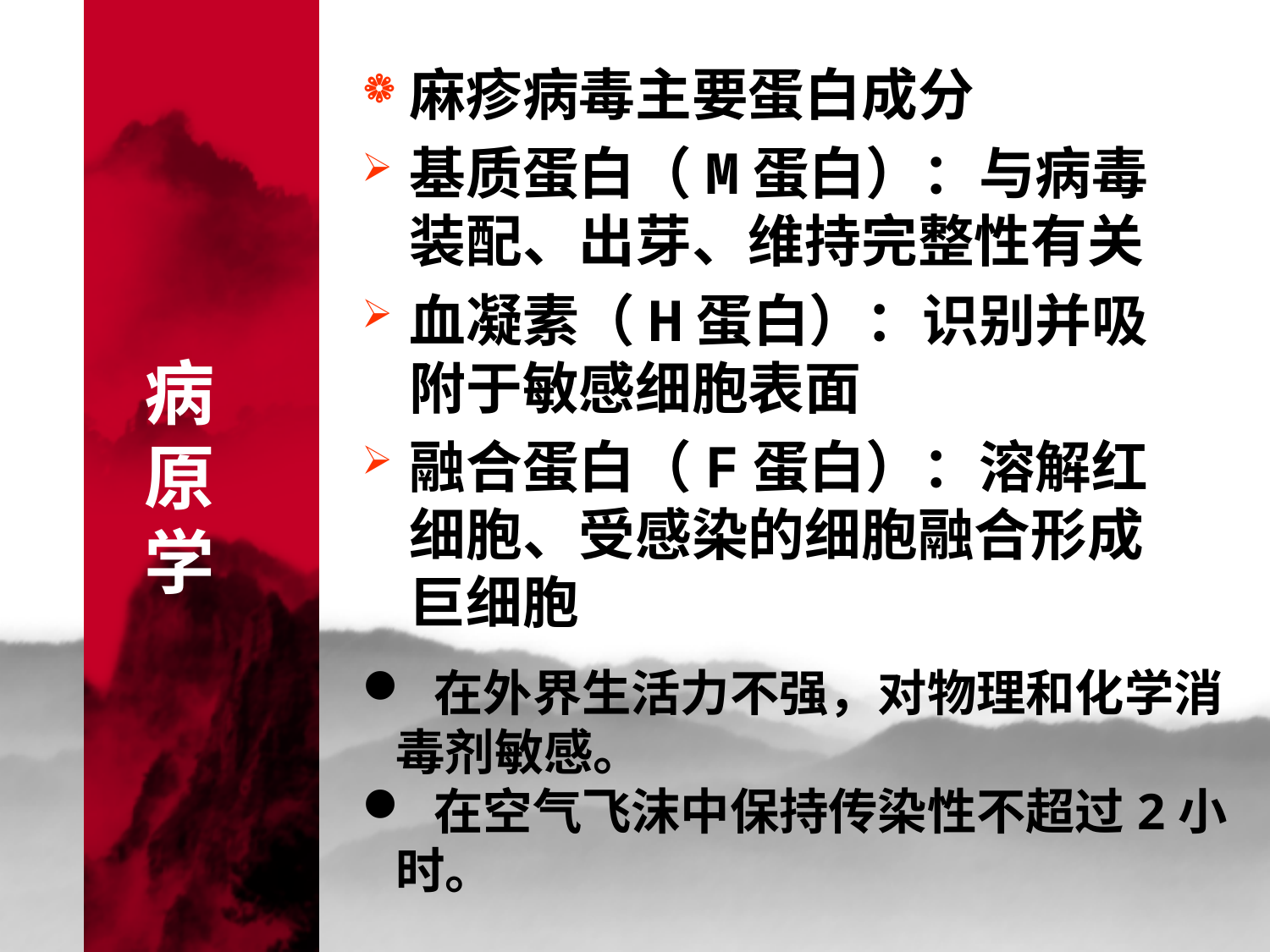

# 病 原 学
麻疹病毒主要蛋白成分
基质蛋白（M蛋白）：与病毒装配、出芽、维持完整性有关
血凝素（H蛋白）：识别并吸附于敏感细胞表面
融合蛋白（F蛋白）：溶解红细胞、受感染的细胞融合形成巨细胞
 在外界生活力不强，对物理和化学消
  毒剂敏感。
 在空气飞沫中保持传染性不超过2小
  时。